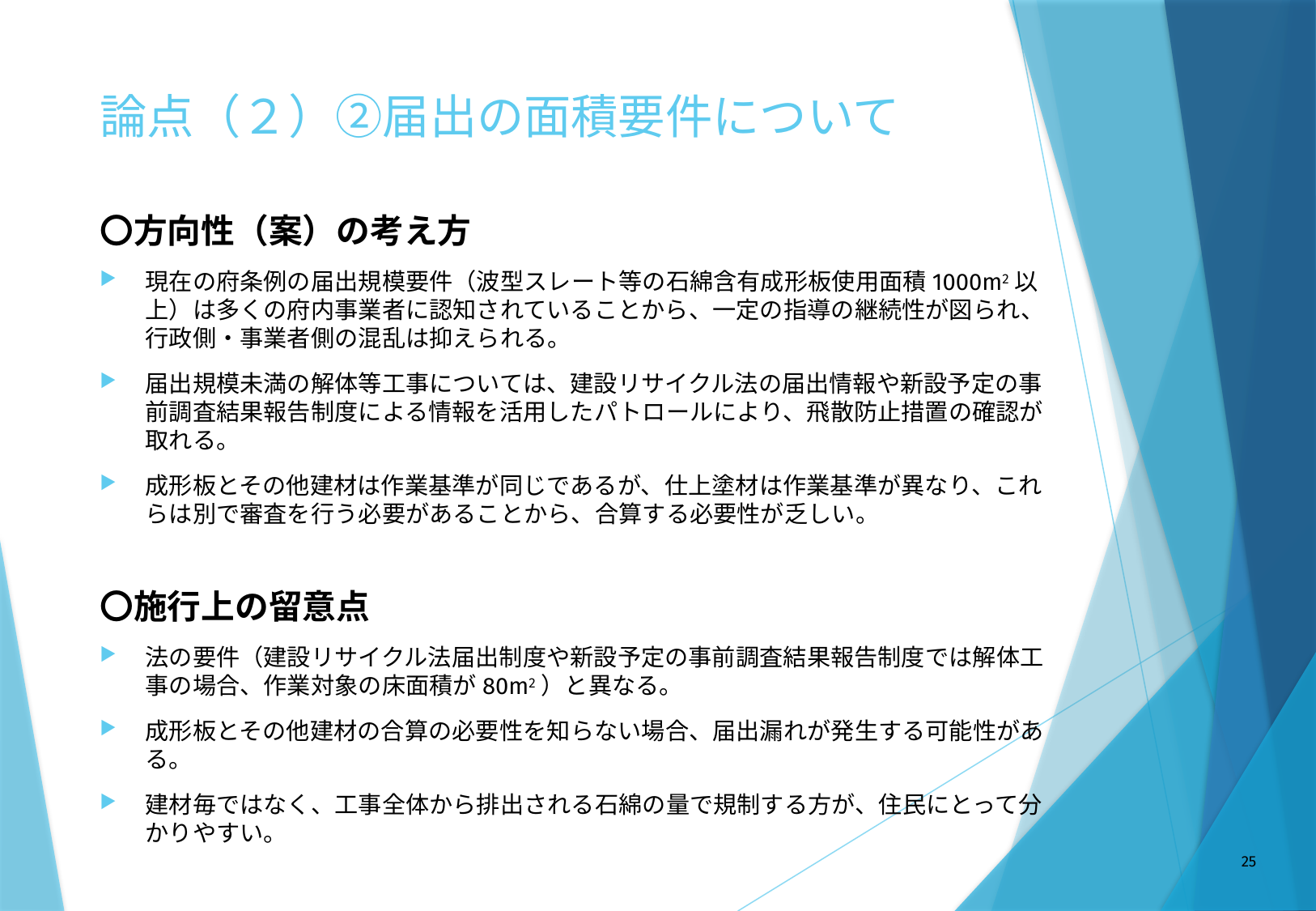

# 論点（２）②届出の面積要件について
〇方向性（案）の考え方
現在の府条例の届出規模要件（波型スレート等の石綿含有成形板使用面積1000m2以上）は多くの府内事業者に認知されていることから、一定の指導の継続性が図られ、行政側・事業者側の混乱は抑えられる。
届出規模未満の解体等工事については、建設リサイクル法の届出情報や新設予定の事前調査結果報告制度による情報を活用したパトロールにより、飛散防止措置の確認が取れる。
成形板とその他建材は作業基準が同じであるが、仕上塗材は作業基準が異なり、これらは別で審査を行う必要があることから、合算する必要性が乏しい。

〇施行上の留意点
法の要件（建設リサイクル法届出制度や新設予定の事前調査結果報告制度では解体工事の場合、作業対象の床面積が80m2）と異なる。
成形板とその他建材の合算の必要性を知らない場合、届出漏れが発生する可能性がある。
建材毎ではなく、工事全体から排出される石綿の量で規制する方が、住民にとって分かりやすい。

25